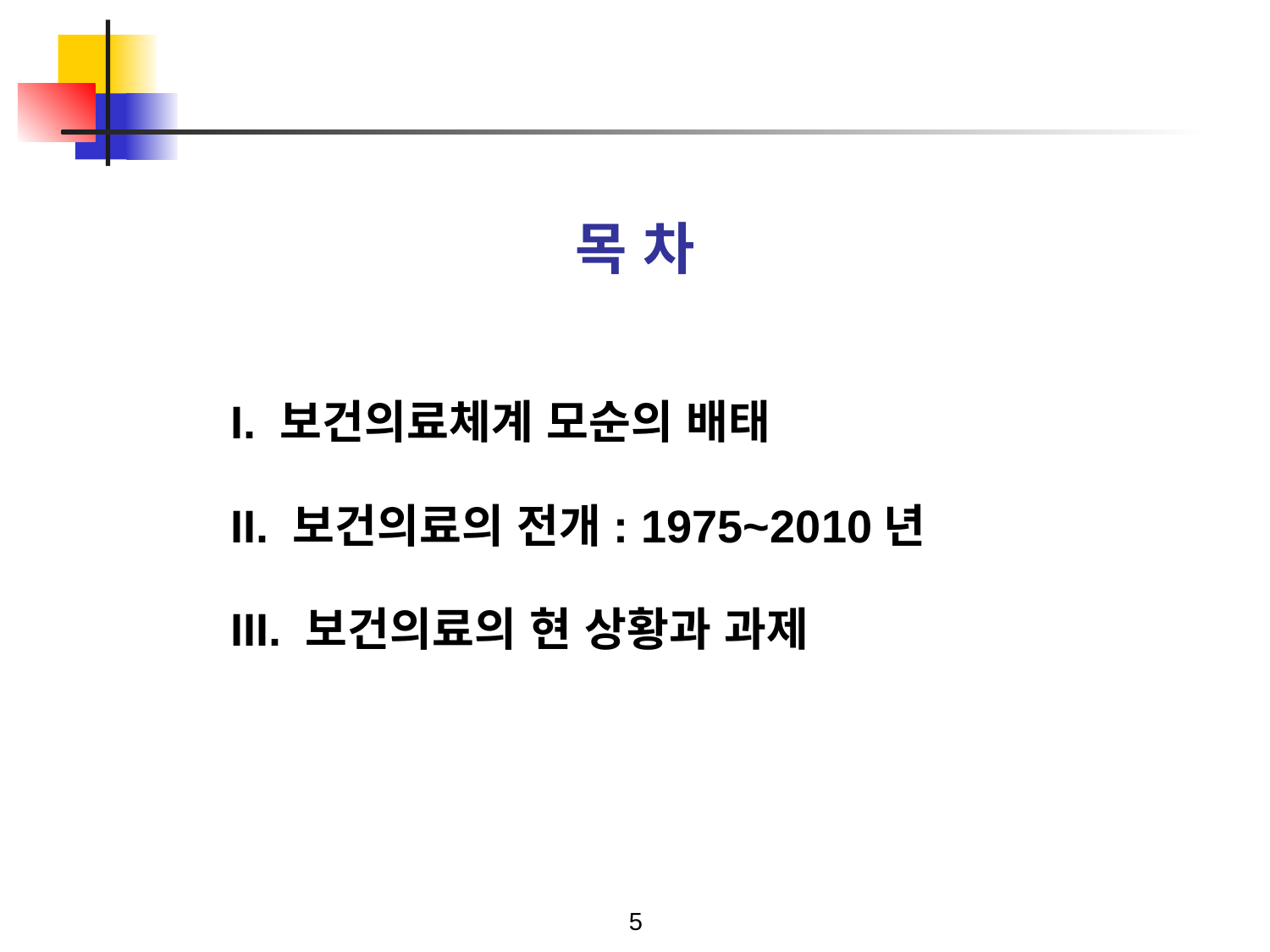

# 목 차
I. 보건의료체계 모순의 배태

II. 보건의료의 전개: 1975~2010년

III. 보건의료의 현 상황과 과제
5